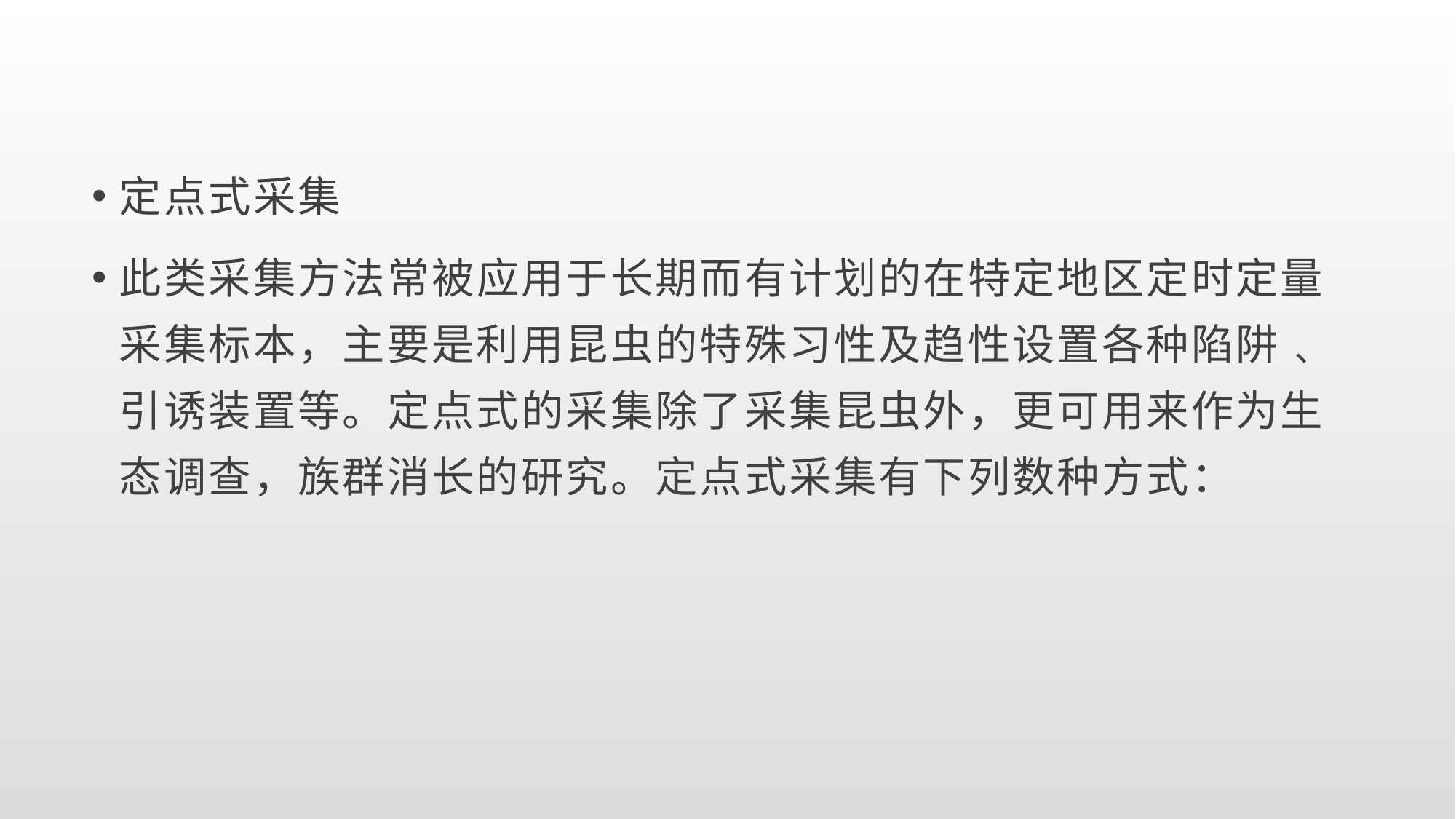

#
定点式采集
此类采集方法常被应用于长期而有计划的在特定地区定时定量采集标本，主要是利用昆虫的特殊习性及趋性设置各种陷阱﹑引诱装置等。定点式的采集除了采集昆虫外，更可用来作为生态调查，族群消长的研究。定点式采集有下列数种方式：